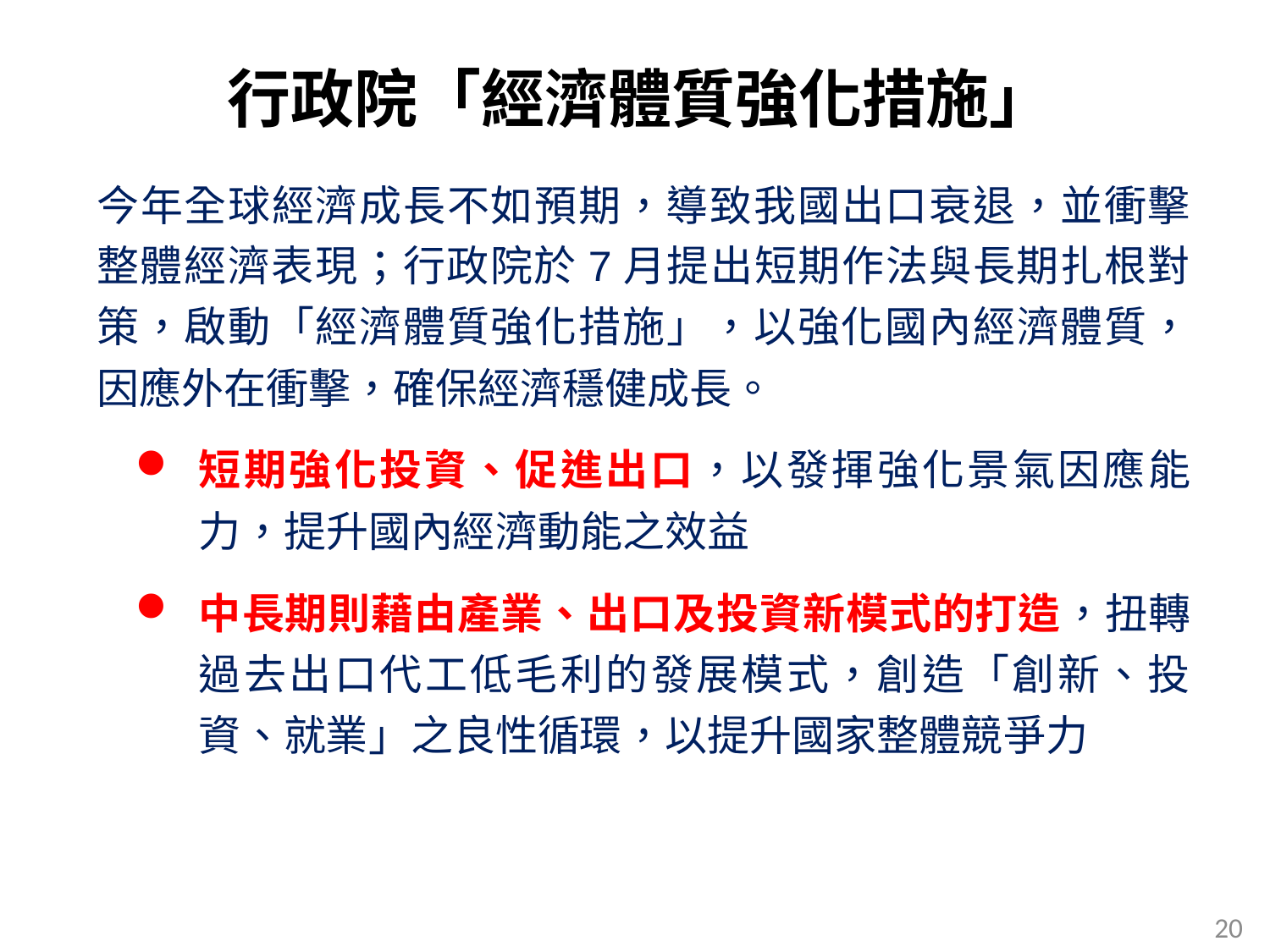

行政院「經濟體質強化措施」
今年全球經濟成長不如預期，導致我國出口衰退，並衝擊整體經濟表現；行政院於7月提出短期作法與長期扎根對策，啟動「經濟體質強化措施」，以強化國內經濟體質，因應外在衝擊，確保經濟穩健成長。
短期強化投資、促進出口，以發揮強化景氣因應能力，提升國內經濟動能之效益
中長期則藉由產業、出口及投資新模式的打造，扭轉過去出口代工低毛利的發展模式，創造「創新、投資、就業」之良性循環，以提升國家整體競爭力
20